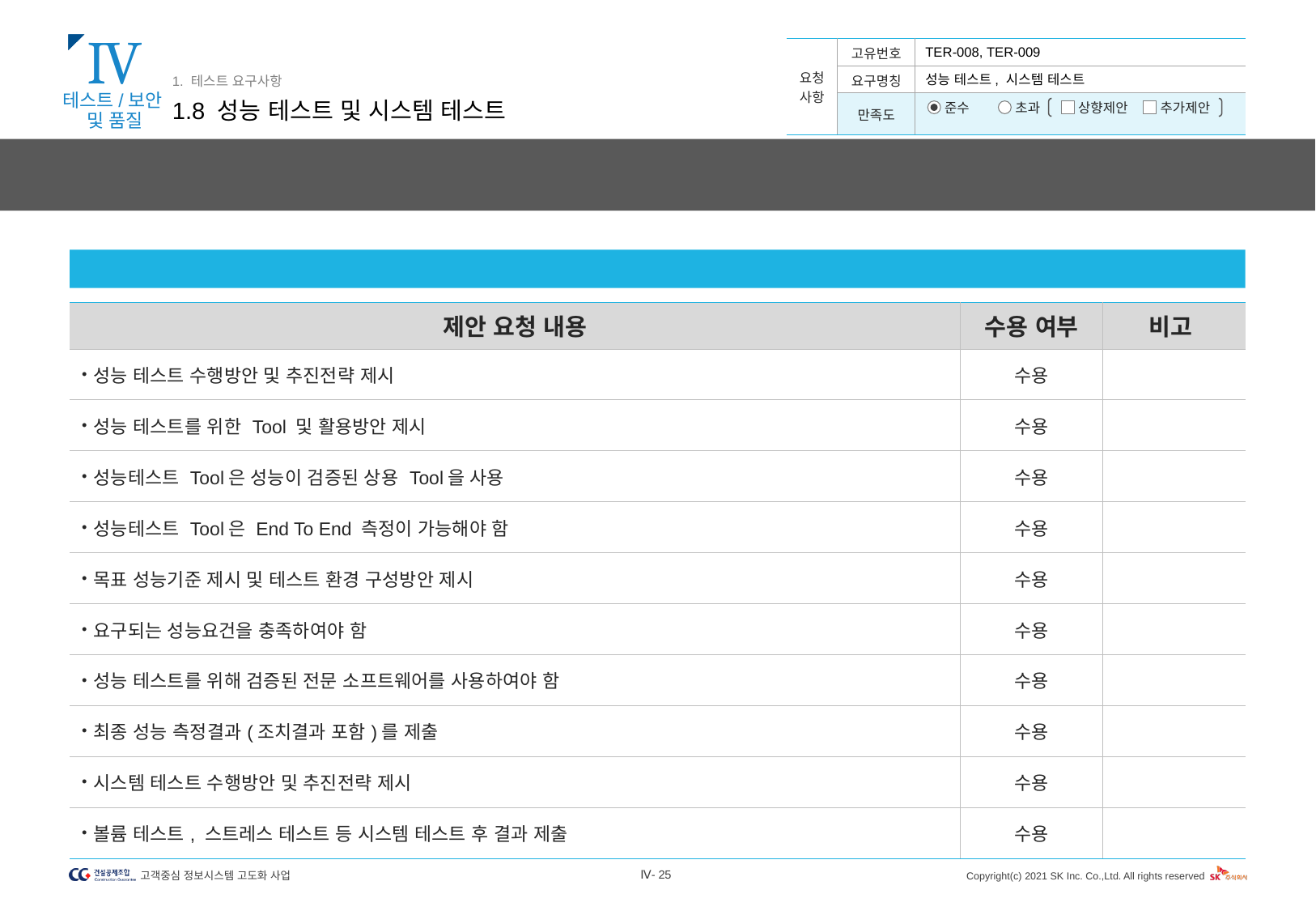

Ⅳ

테스트/보안
및 품질

1. 테스트 요구사항
1.8 성능 테스트 및 시스템 테스트
TER-008, TER-009
성능 테스트, 시스템 테스트

제안사는 성능테스트와 시스템 테스트를 수행하며 테스트 툴로 Borland - SilkPerformer를 선정하였습니다.
제안 요청 및 요건 수용
| 제안 요청 내용 | 수용 여부 | 비고 |
| --- | --- | --- |
| 성능 테스트 수행방안 및 추진전략 제시 | 수용 |  |
| 성능 테스트를 위한 Tool 및 활용방안 제시 | 수용 |  |
| 성능테스트 Tool은 성능이 검증된 상용 Tool을 사용 | 수용 |  |
| 성능테스트 Tool은 End To End 측정이 가능해야 함 | 수용 |  |
| 목표 성능기준 제시 및 테스트 환경 구성방안 제시 | 수용 |  |
| 요구되는 성능요건을 충족하여야 함 | 수용 |  |
| 성능 테스트를 위해 검증된 전문 소프트웨어를 사용하여야 함 | 수용 |  |
| 최종 성능 측정결과(조치결과 포함)를 제출 | 수용 |  |
| 시스템 테스트 수행방안 및 추진전략 제시 | 수용 |  |
| 볼륨 테스트, 스트레스 테스트 등 시스템 테스트 후 결과 제출 | 수용 |  |